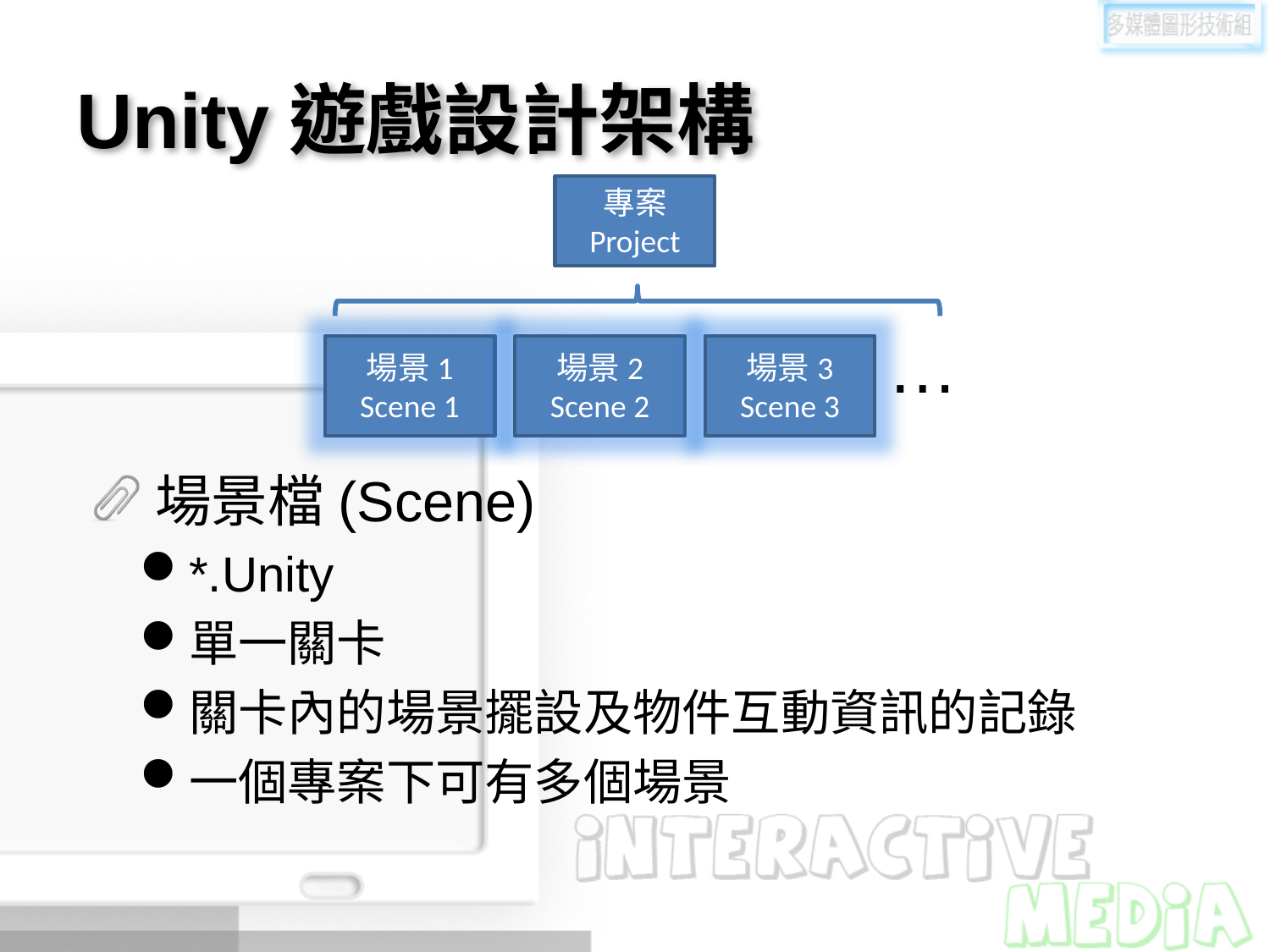

# Unity遊戲設計架構
專案
Project

場景檔(Scene)
*.Unity
單一關卡
關卡內的場景擺設及物件互動資訊的記錄
一個專案下可有多個場景
…
場景1
Scene 1
場景2
Scene 2
場景3
Scene 3